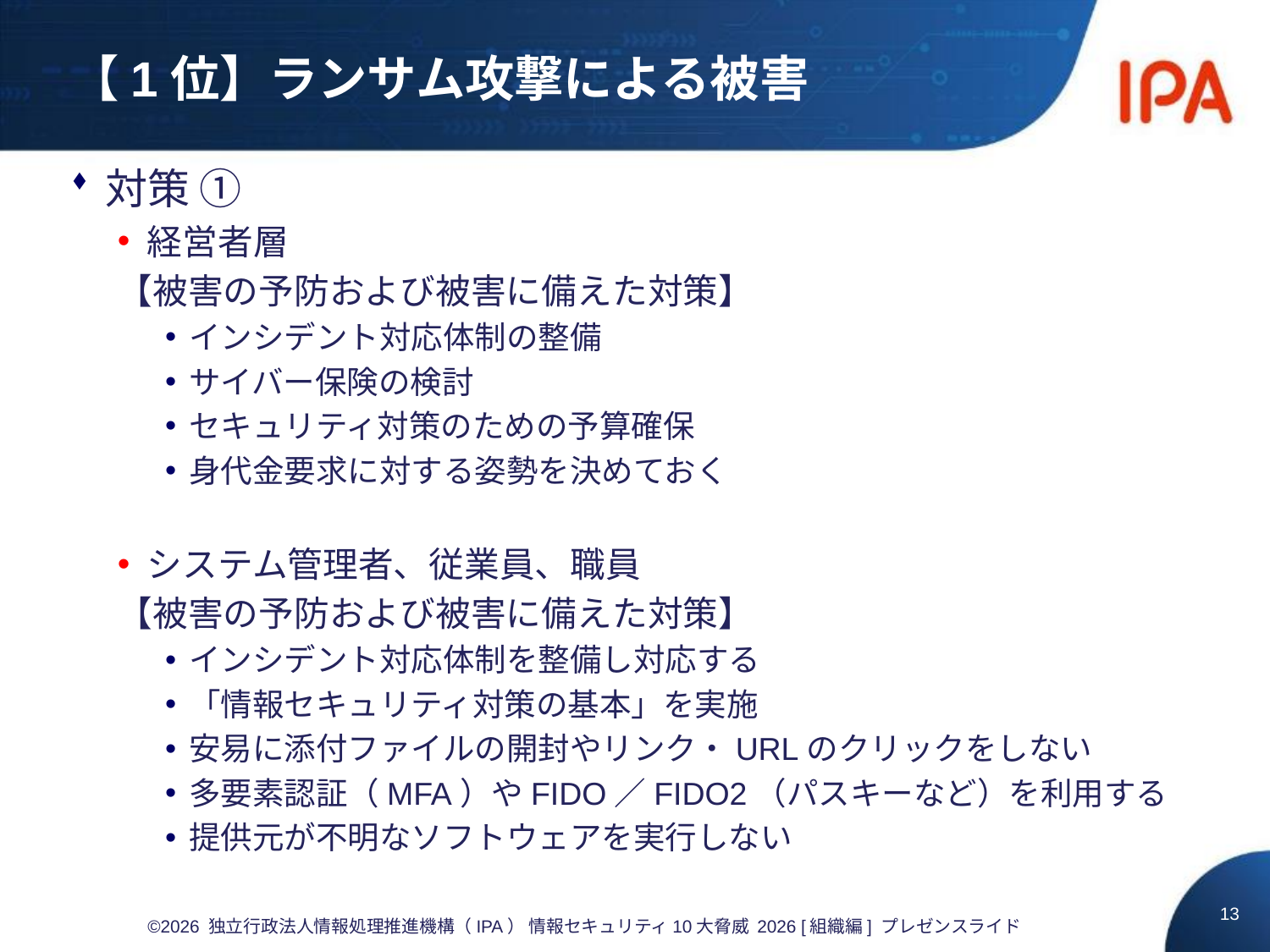

# 【1位】ランサム攻撃による被害
対策 ①
経営者層
【被害の予防および被害に備えた対策】
インシデント対応体制の整備
サイバー保険の検討
セキュリティ対策のための予算確保
身代金要求に対する姿勢を決めておく

システム管理者、従業員、職員
【被害の予防および被害に備えた対策】
インシデント対応体制を整備し対応する
「情報セキュリティ対策の基本」を実施
安易に添付ファイルの開封やリンク・URLのクリックをしない
多要素認証（MFA）やFIDO／FIDO2（パスキーなど）を利用する
提供元が不明なソフトウェアを実行しない
13
©2026 独立行政法人情報処理推進機構（IPA） 情報セキュリティ10大脅威 2026 [組織編] プレゼンスライド